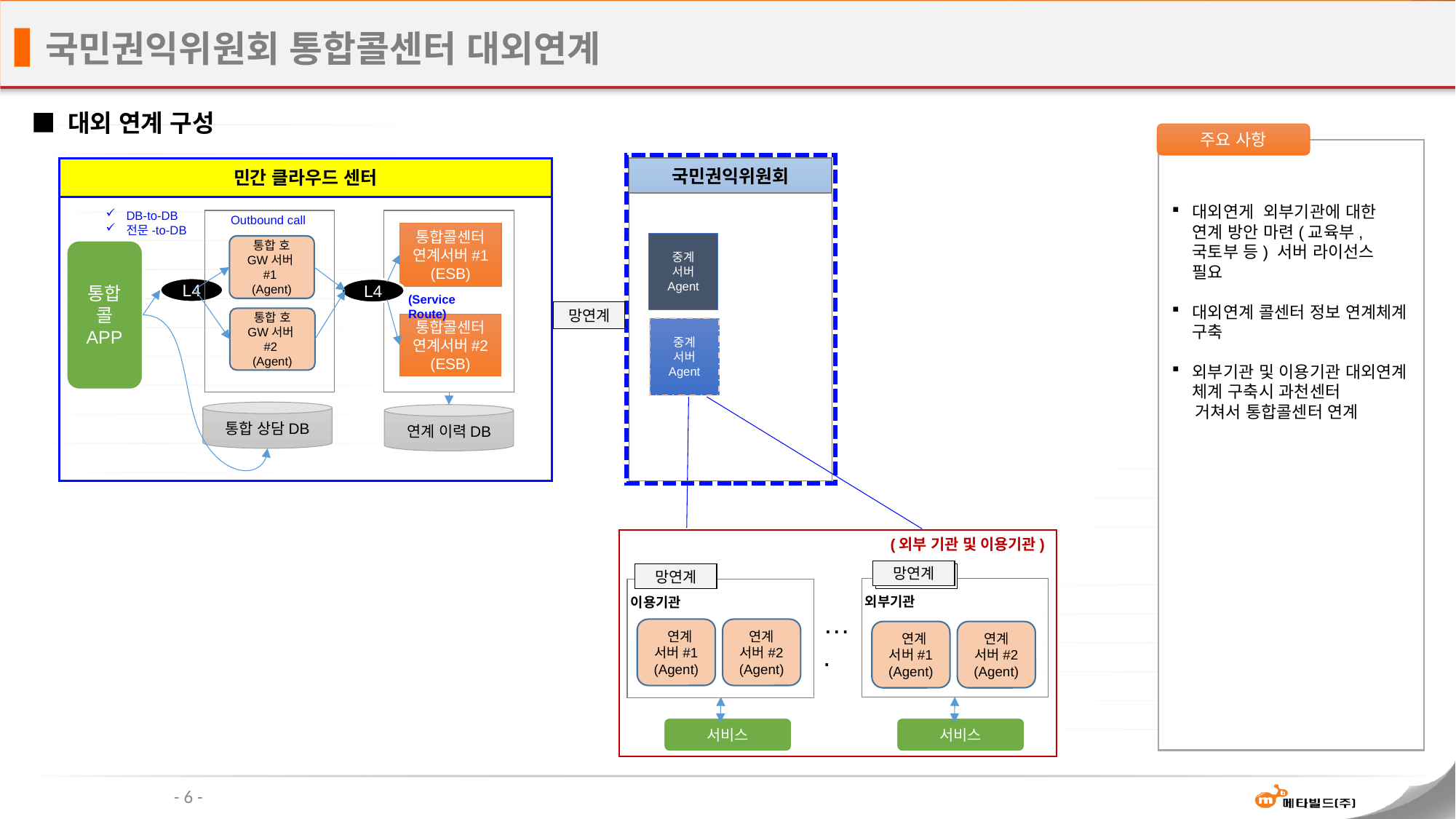

# 국민권익위원회 통합콜센터 대외연계
■ 대외 연계 구성
주요 사항

국민권익위원회
민간 클라우드 센터

대외연게  외부기관에 대한 연계 방안 마련(교육부, 국토부 등) 서버 라이선스 필요

대외연계 콜센터 정보 연계체계 구축

외부기관 및 이용기관 대외연계 체계 구축시 과천센터
    거쳐서 통합콜센터 연계

DB-to-DB
전문-to-DB
Outbound call

통합콜센터연계서버#1
(ESB)
통합콜센터연계서버#2 (ESB)
중계
서버
Agent
통합 호 GW서버#1
(Agent)
통합 콜 APP
L4
L4
(Service Route)
망연계
통합 호
GW서버#2
(Agent)
중계
서버
Agent
통합 상담DB
연계 이력DB
(외부 기관 및 이용기관)

망연계
망연계
망연계

외부기관
이용기관
….
 연계
서버#1
(Agent)
연계
서버#2
(Agent)
 연계
서버#1
(Agent)
연계
서버#2
(Agent)
서비스
서비스
- 6 -